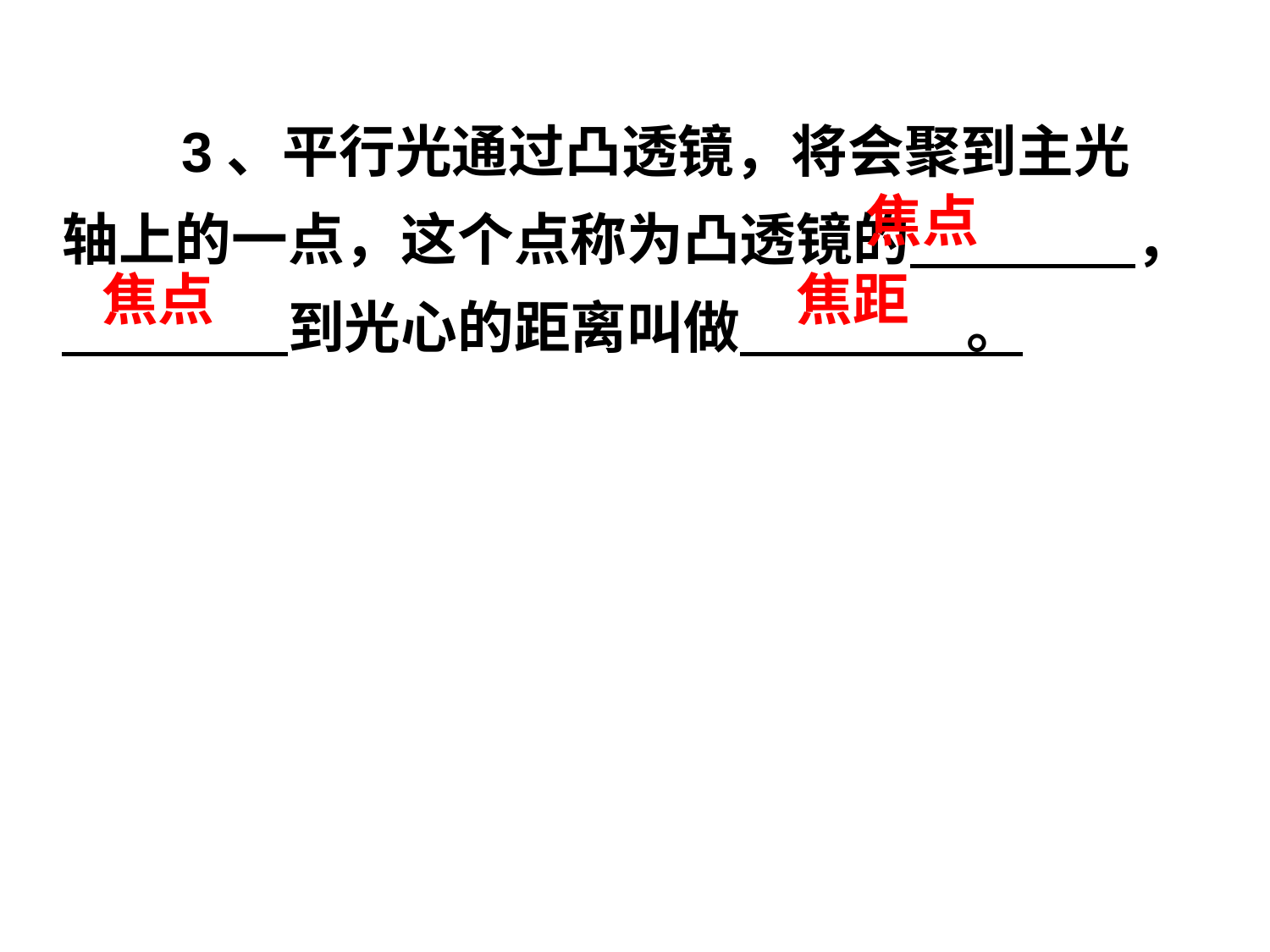

3、平行光通过凸透镜，将会聚到主光轴上的一点，这个点称为凸透镜的　　　　，
　　　　到光心的距离叫做　　　　。
焦点
焦点
焦距